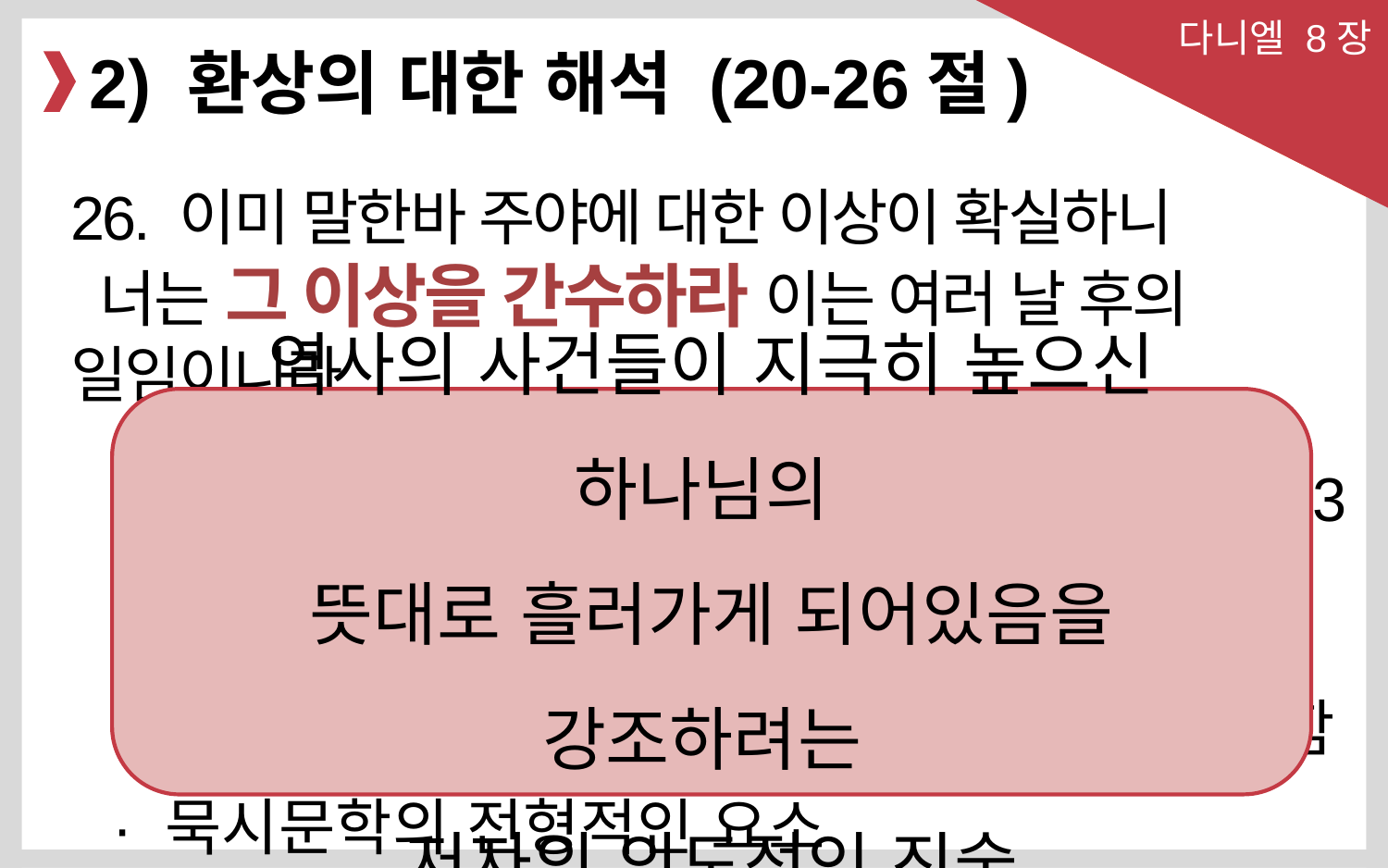

다니엘 8장
2) 환상의 대한 해석 (20-26절)

26. 이미 말한바 주야에 대한 이상이 확실하니
  너는 그 이상을 간수하라 이는 여러 날 후의 일임이니라
· ‘간수하다’ : 감추다, 숨기다, 은닉하다
  - 8장의 환상은 수 세기 전 바벨론 왕 벨사살 3년에
   다니엘에게 주어진 것으로 되어 있기 때문에
   시간적 공간을 해결하여 ‘예언’으로 삼기 위함
· 묵시문학의 전형적인 요소
역사의 사건들이 지극히 높으신 하나님의
뜻대로 흘러가게 되어있음을 강조하려는
저자의 의도적인 진술